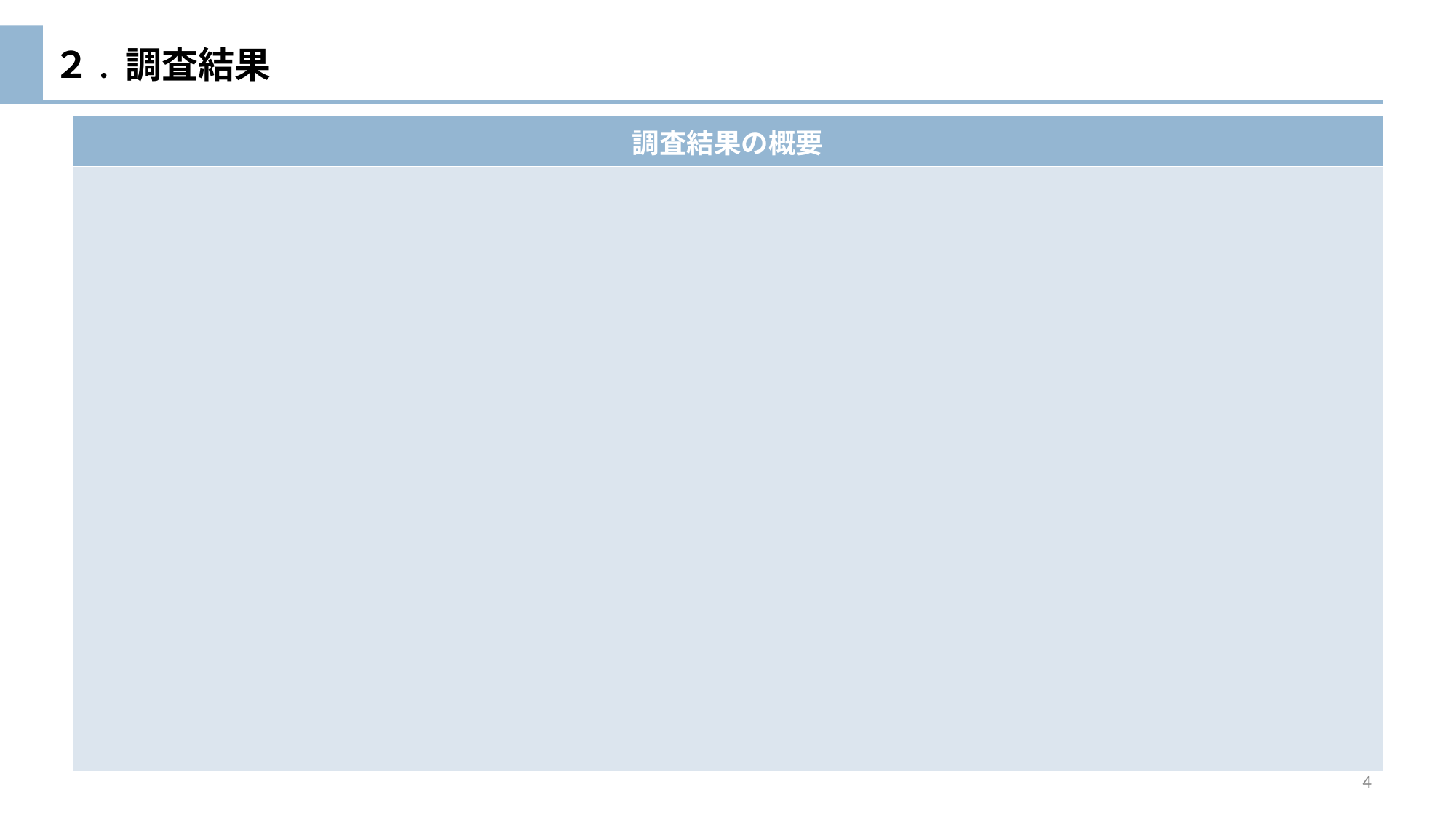

# ２. 調査結果

| 調査結果の概要 |
| --- |
|  |

4